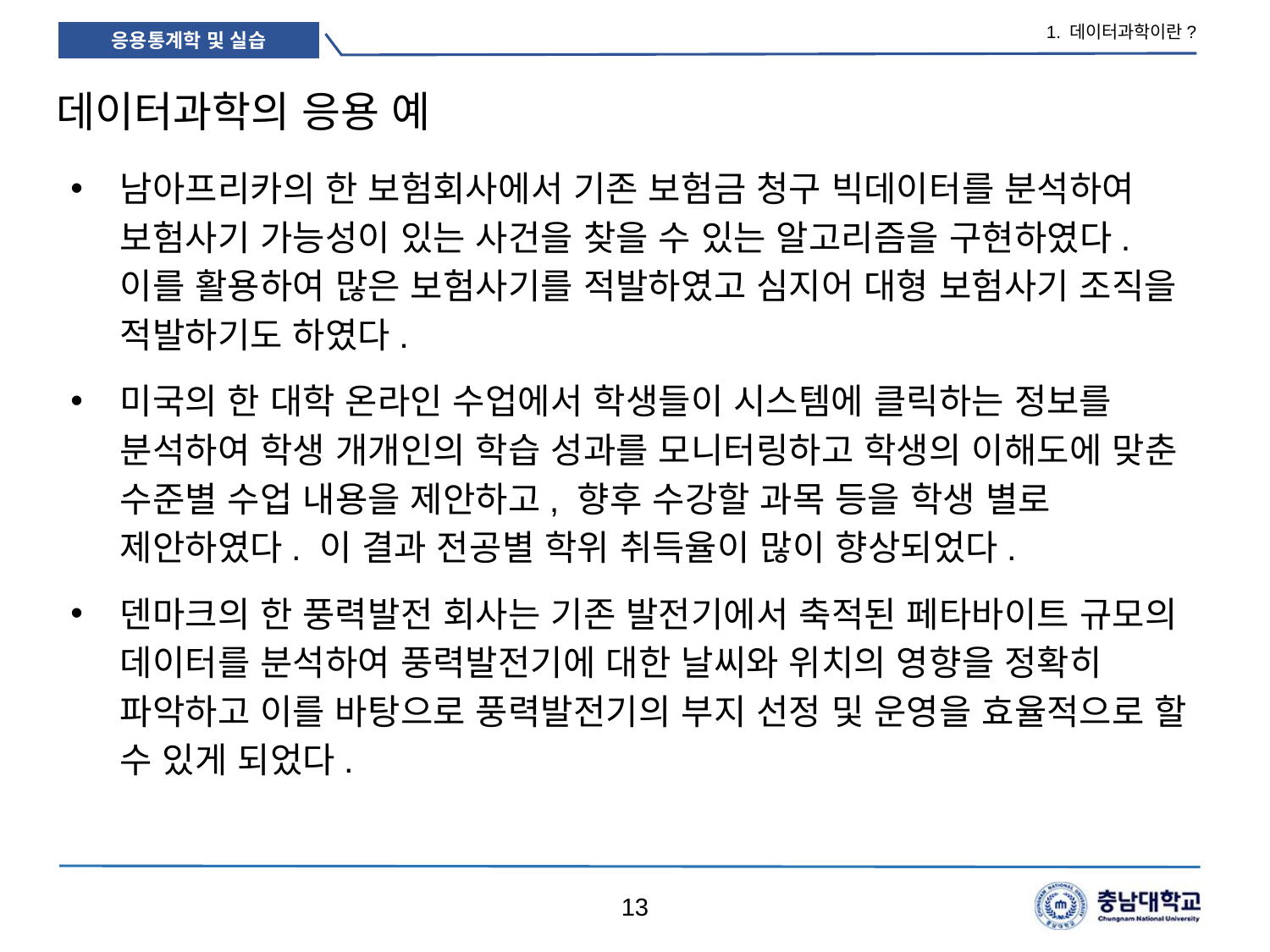

1. 데이터과학이란?
# 데이터과학의 응용 예
남아프리카의 한 보험회사에서 기존 보험금 청구 빅데이터를 분석하여 보험사기 가능성이 있는 사건을 찾을 수 있는 알고리즘을 구현하였다. 이를 활용하여 많은 보험사기를 적발하였고 심지어 대형 보험사기 조직을 적발하기도 하였다.
미국의 한 대학 온라인 수업에서 학생들이 시스템에 클릭하는 정보를 분석하여 학생 개개인의 학습 성과를 모니터링하고 학생의 이해도에 맞춘 수준별 수업 내용을 제안하고, 향후 수강할 과목 등을 학생 별로 제안하였다. 이 결과 전공별 학위 취득율이 많이 향상되었다.
덴마크의 한 풍력발전 회사는 기존 발전기에서 축적된 페타바이트 규모의 데이터를 분석하여 풍력발전기에 대한 날씨와 위치의 영향을 정확히 파악하고 이를 바탕으로 풍력발전기의 부지 선정 및 운영을 효율적으로 할 수 있게 되었다.
13